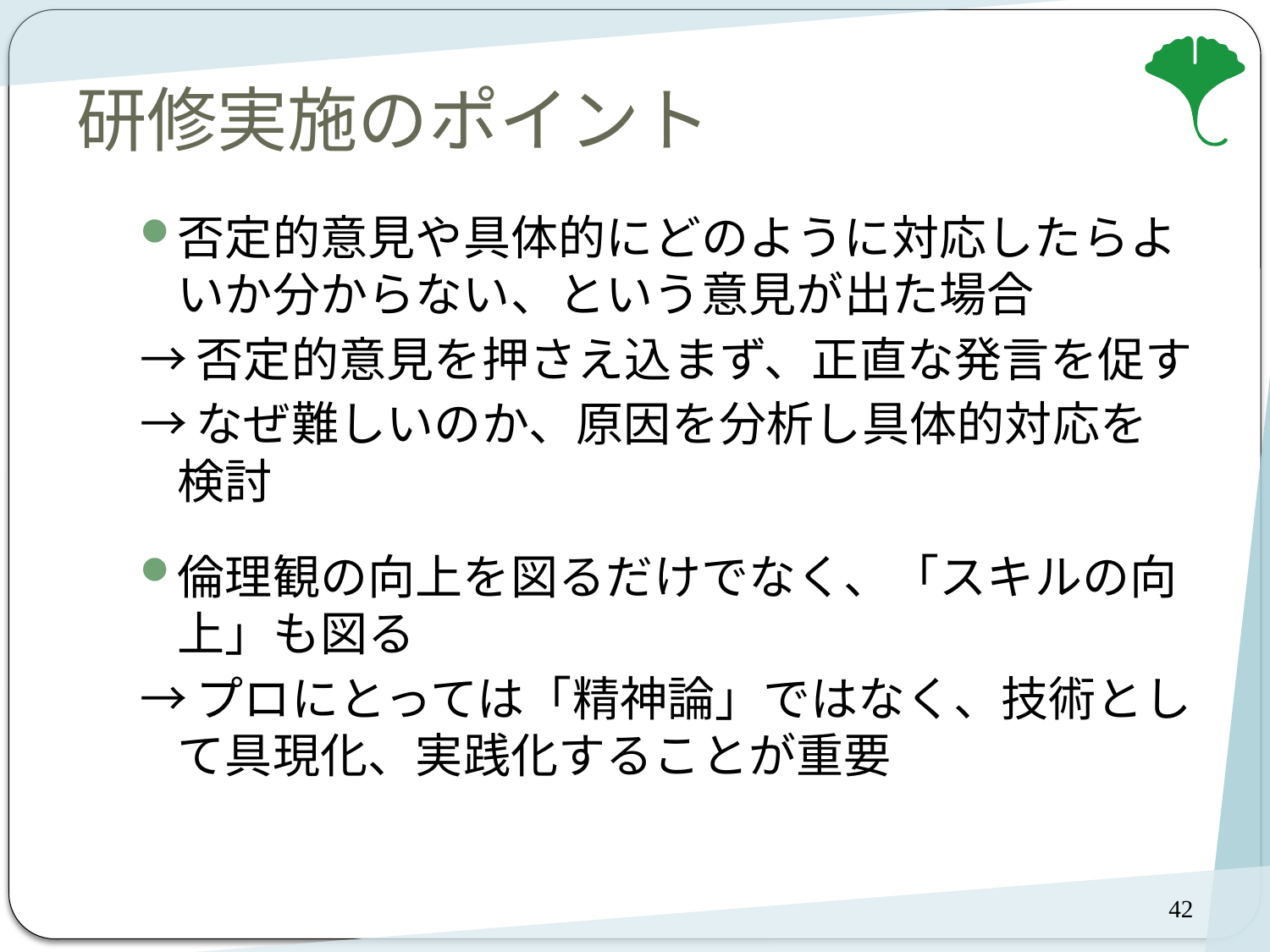

# 研修実施のポイント
否定的意見や具体的にどのように対応したらよいか分からない、という意見が出た場合
→否定的意見を押さえ込まず、正直な発言を促す
→なぜ難しいのか、原因を分析し具体的対応を検討

倫理観の向上を図るだけでなく、「スキルの向上」も図る
→プロにとっては「精神論」ではなく、技術として具現化、実践化することが重要

42